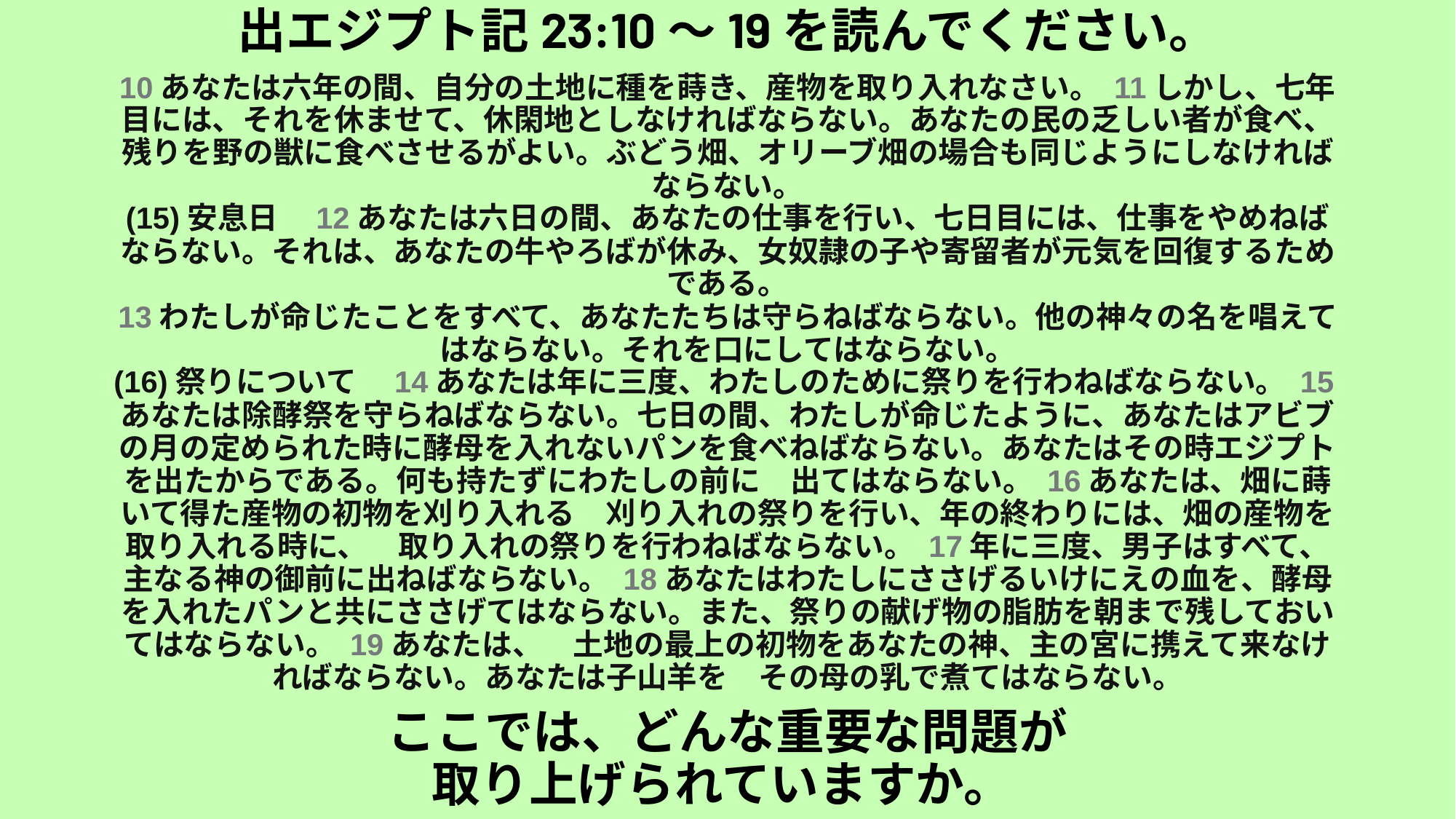

# 出エジプト記23:10～19を読んでください。 10あなたは六年の間、自分の土地に種を蒔き、産物を取り入れなさい。 11しかし、七年目には、それを休ませて、休閑地としなければならない。あなたの民の乏しい者が食べ、残りを野の獣に食べさせるがよい。ぶどう畑、オリーブ畑の場合も同じようにしなければならない。 (15)安息日　12あなたは六日の間、あなたの仕事を行い、七日目には、仕事をやめねばならない。それは、あなたの牛やろばが休み、女奴隷の子や寄留者が元気を回復するためである。 13わたしが命じたことをすべて、あなたたちは守らねばならない。他の神々の名を唱えてはならない。それを口にしてはならない。 (16)祭りについて　14あなたは年に三度、わたしのために祭りを行わねばならない。 15あなたは除酵祭を守らねばならない。七日の間、わたしが命じたように、あなたはアビブの月の定められた時に酵母を入れないパンを食べねばならない。あなたはその時エジプトを出たからである。何も持たずにわたしの前に　出てはならない。 16あなたは、畑に蒔いて得た産物の初物を刈り入れる　刈り入れの祭りを行い、年の終わりには、畑の産物を取り入れる時に、　取り入れの祭りを行わねばならない。 17年に三度、男子はすべて、主なる神の御前に出ねばならない。 18あなたはわたしにささげるいけにえの血を、酵母を入れたパンと共にささげてはならない。また、祭りの献げ物の脂肪を朝まで残しておいてはならない。 19あなたは、　土地の最上の初物をあなたの神、主の宮に携えて来なければならない。あなたは子山羊を　その母の乳で煮てはならない。 ここでは、どんな重要な問題が 取り上げられていますか。